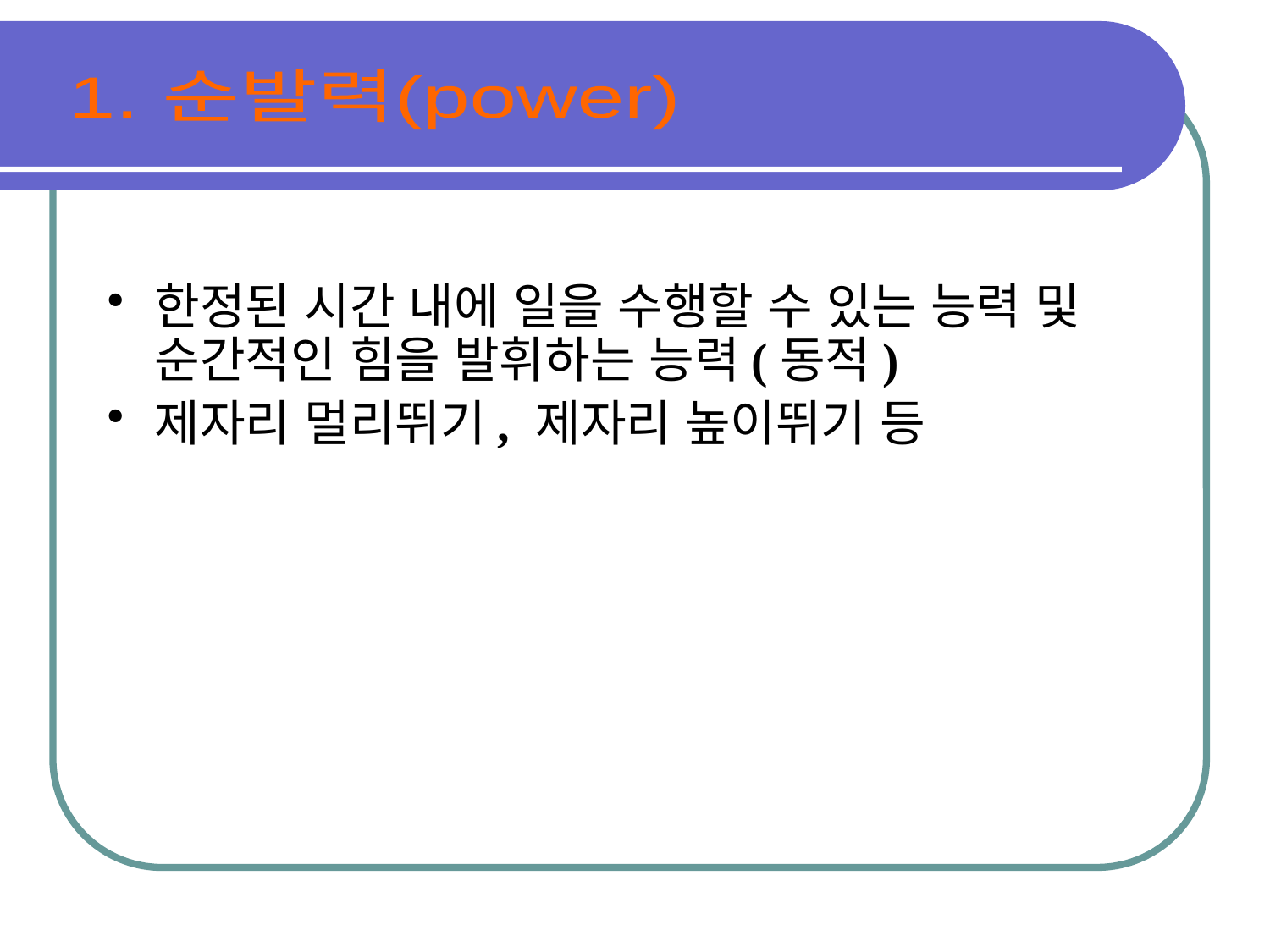

1. 순발력(power)
한정된 시간 내에 일을 수행할 수 있는 능력 및 순간적인 힘을 발휘하는 능력(동적)
제자리 멀리뛰기, 제자리 높이뛰기 등